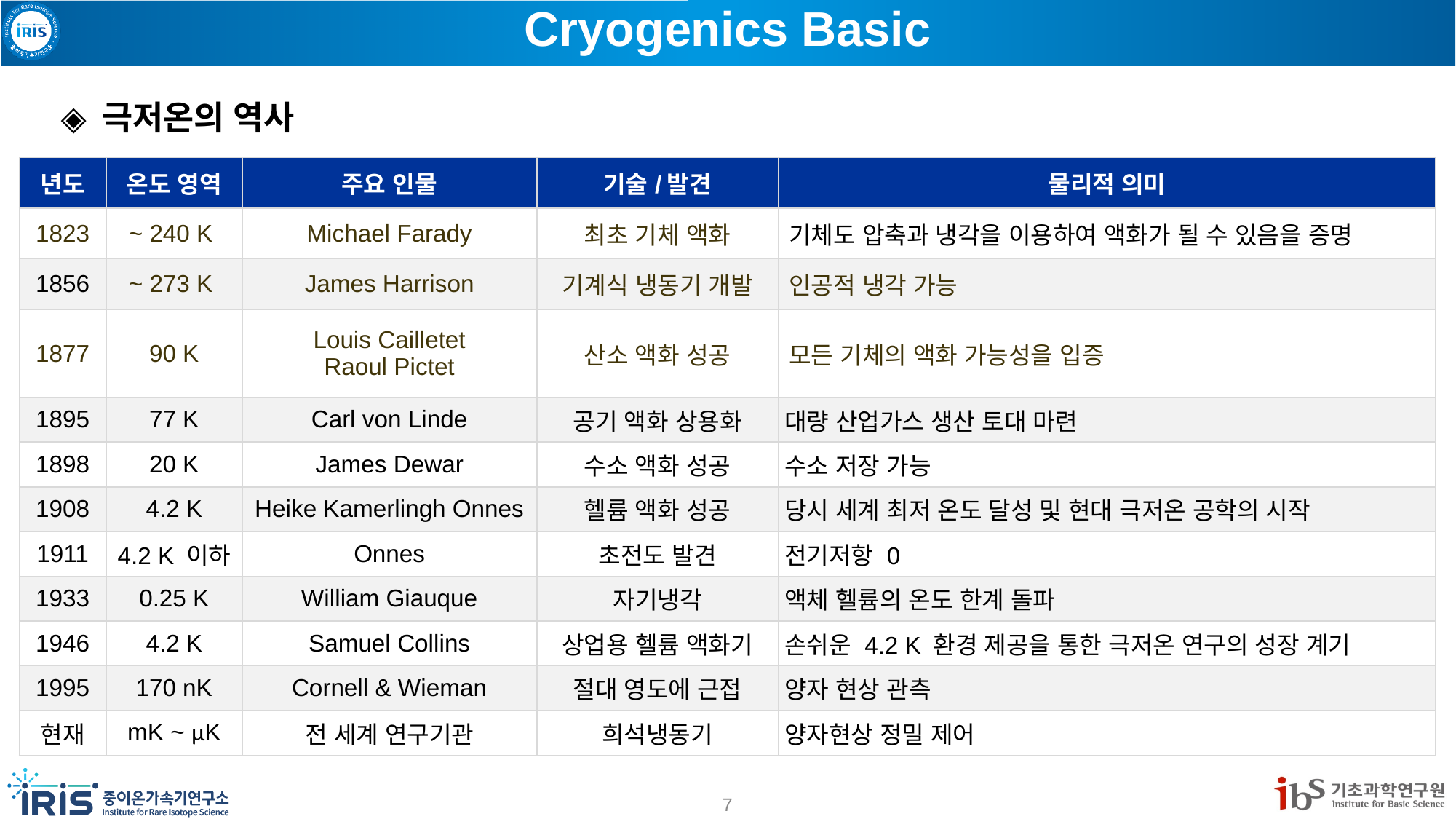

# Cryogenics Basic
◈ 극저온의 역사

| 년도 | 온도 영역 | 주요 인물 | 기술/발견 | 물리적 의미 |
| --- | --- | --- | --- | --- |
| 1823 | ~ 240 K | Michael Farady | 최초 기체 액화 | 기체도 압축과 냉각을 이용하여 액화가 될 수 있음을 증명 |
| 1856 | ~ 273 K | James Harrison | 기계식 냉동기 개발 | 인공적 냉각 가능 |
| 1877 | 90 K | Louis Cailletet Raoul Pictet | 산소 액화 성공 | 모든 기체의 액화 가능성을 입증 |
| 1895 | 77 K | Carl von Linde | 공기 액화 상용화 | 대량 산업가스 생산 토대 마련 |
| 1898 | 20 K | James Dewar | 수소 액화 성공 | 수소 저장 가능 |
| 1908 | 4.2 K | Heike Kamerlingh Onnes | 헬륨 액화 성공 | 당시 세계 최저 온도 달성 및 현대 극저온 공학의 시작 |
| 1911 | 4.2 K 이하 | Onnes | 초전도 발견 | 전기저항 0 |
| 1933 | 0.25 K | William Giauque | 자기냉각 | 액체 헬륨의 온도 한계 돌파 |
| 1946 | 4.2 K | Samuel Collins | 상업용 헬륨 액화기 | 손쉬운 4.2 K 환경 제공을 통한 극저온 연구의 성장 계기 |
| 1995 | 170 nK | Cornell & Wieman | 절대 영도에 근접 | 양자 현상 관측 |
| 현재 | mK ~ μK | 전 세계 연구기관 | 희석냉동기 | 양자현상 정밀 제어 |
7